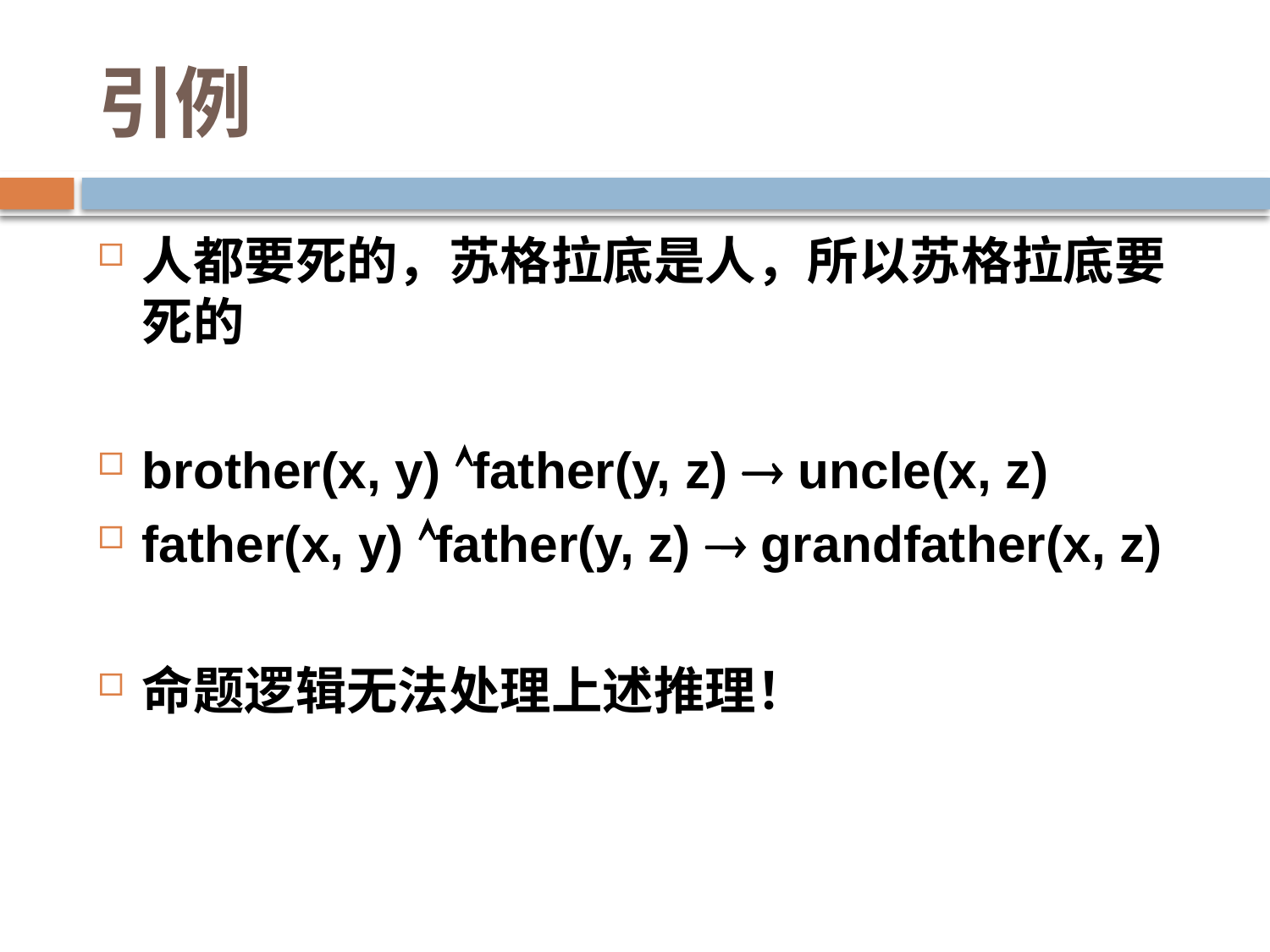

# 引例
人都要死的，苏格拉底是人，所以苏格拉底要死的

brother(x, y) ∧father(y, z) → uncle(x, z)
father(x, y) ∧father(y, z) → grandfather(x, z)

命题逻辑无法处理上述推理！